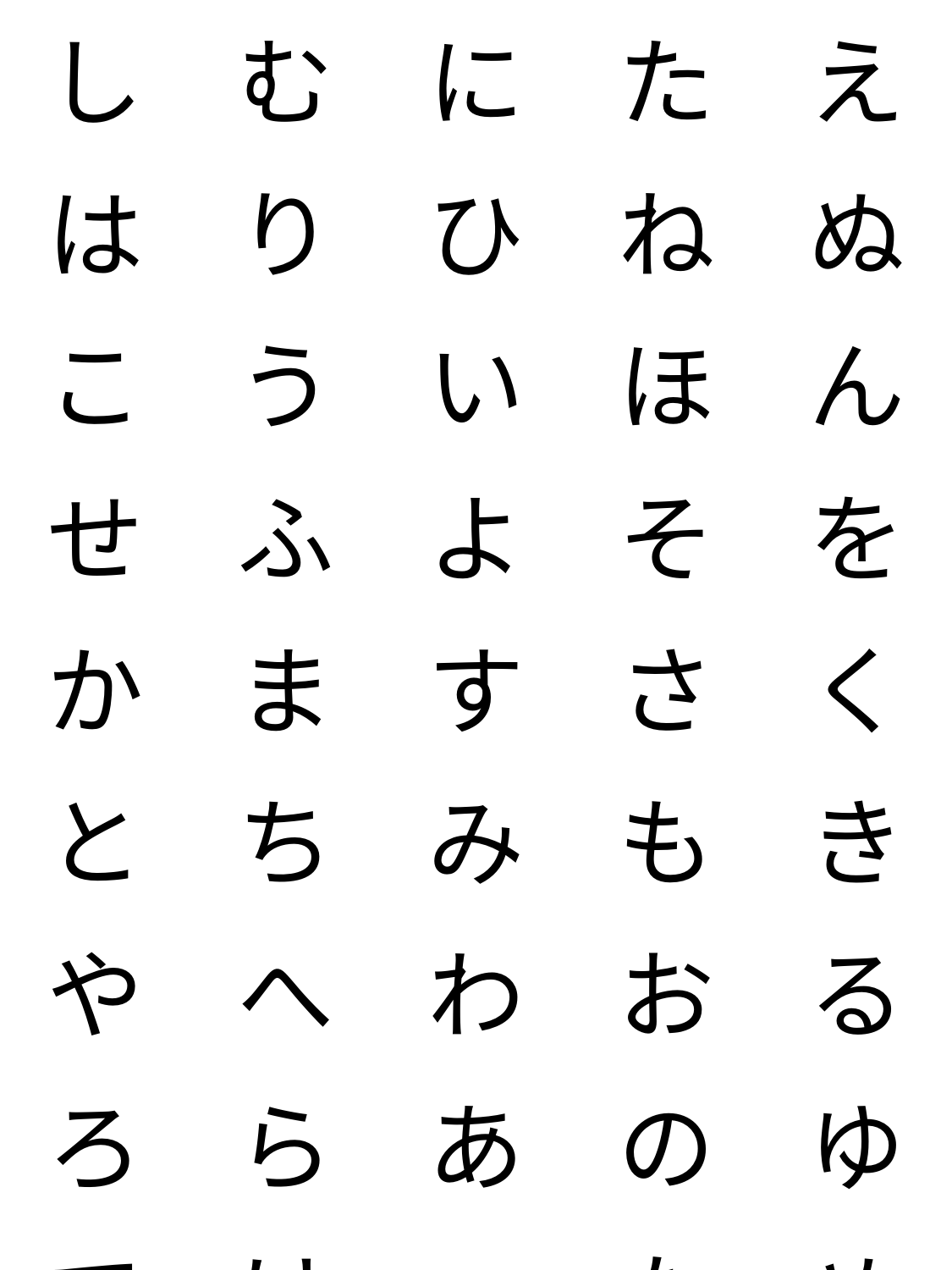

| し | む | に | た | え |
| --- | --- | --- | --- | --- |
| は | り | ひ | ね | ぬ |
| こ | う | い | ほ | ん |
| せ | ふ | よ | そ | を |
| か | ま | す | さ | く |
| と | ち | み | も | き |
| や | へ | わ | お | る |
| ろ | ら | あ | の | ゆ |
| て | け | つ | な | め |